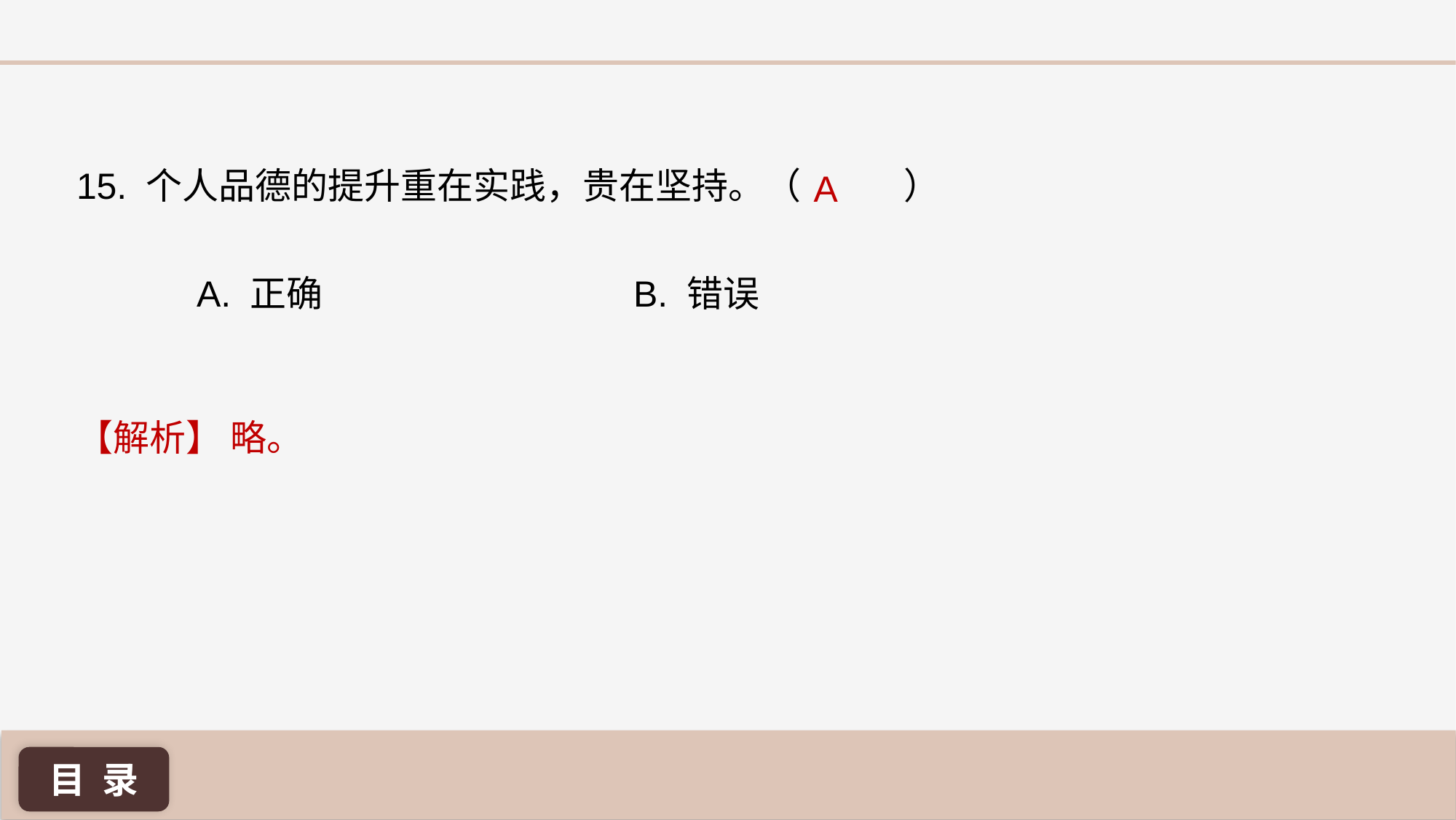

15. 个人品德的提升重在实践，贵在坚持。（ 	 ）
A
A. 正确 			B. 错误
【解析】 略。